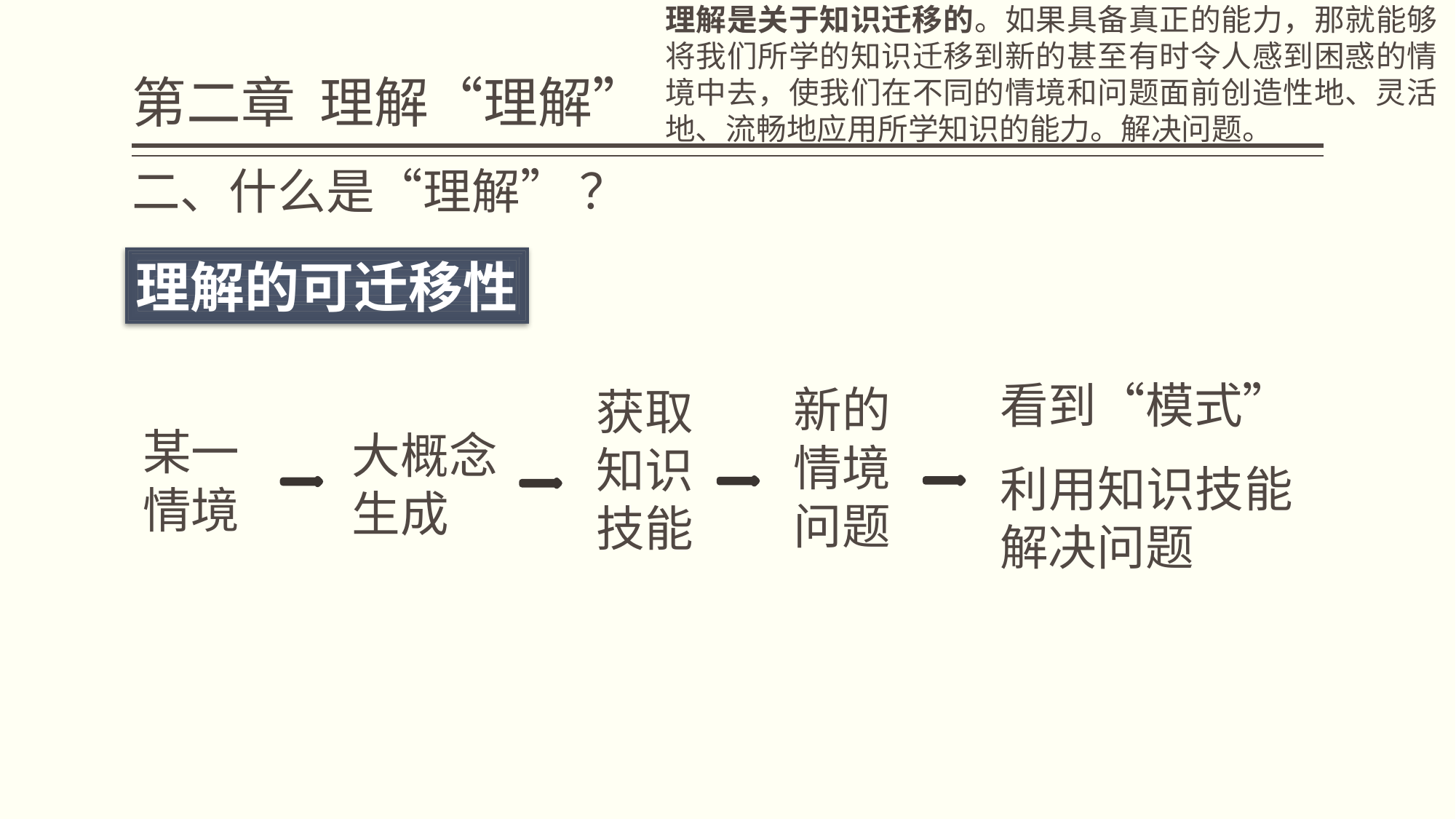

理解是关于知识迁移的。如果具备真正的能力，那就能够将我们所学的知识迁移到新的甚至有时令人感到困惑的情境中去，使我们在不同的情境和问题面前创造性地、灵活地、流畅地应用所学知识的能力。解决问题。
# 第二章  理解“理解”
二、什么是“理解” ？
理解的可迁移性
看到“模式”

利用知识技能解决问题
新的
情境
问题
获取
知识
技能
某一
情境
大概念
生成